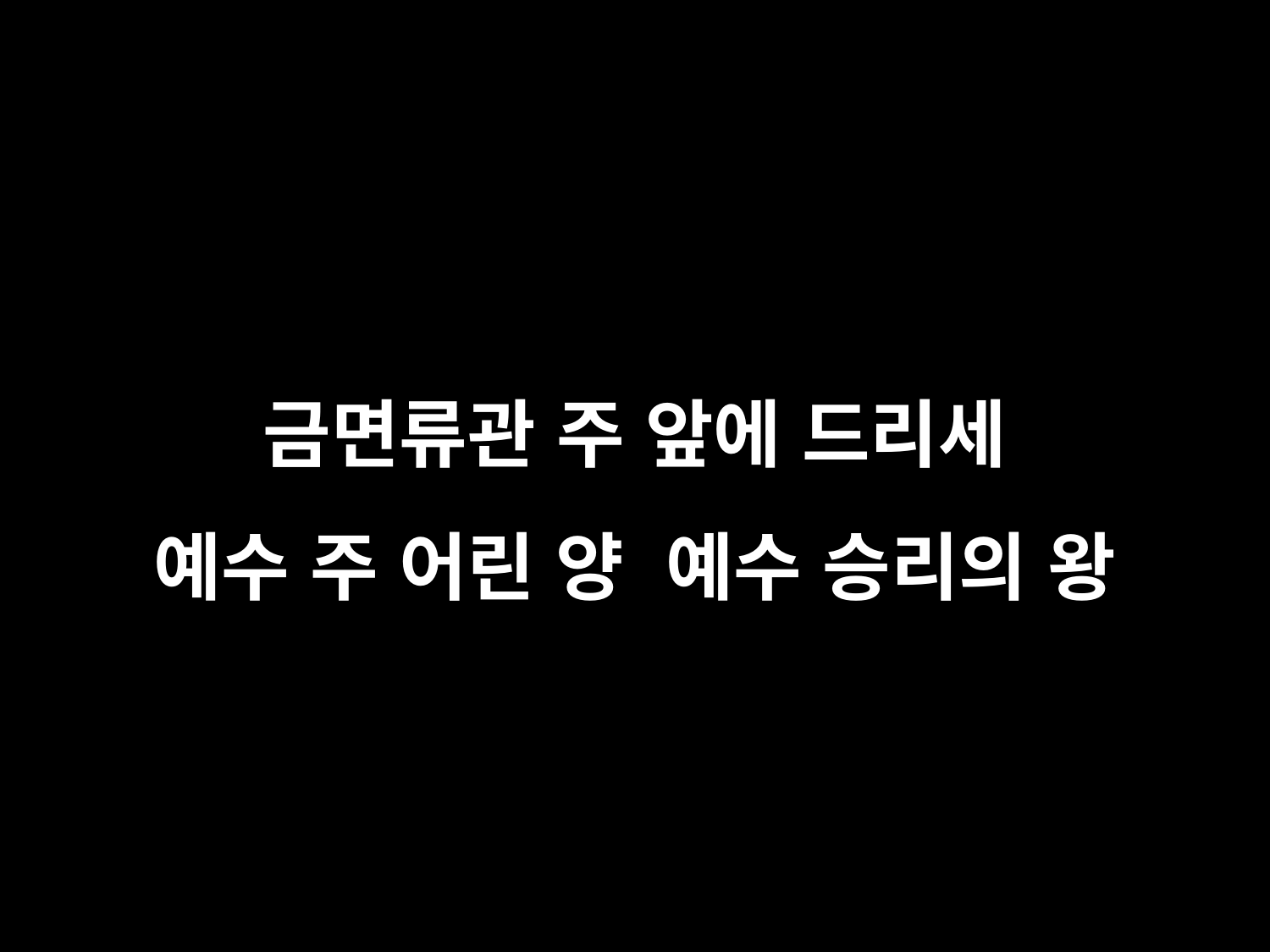

# 금면류관 주 앞에 드리세 예수 주 어린 양  예수 승리의 왕